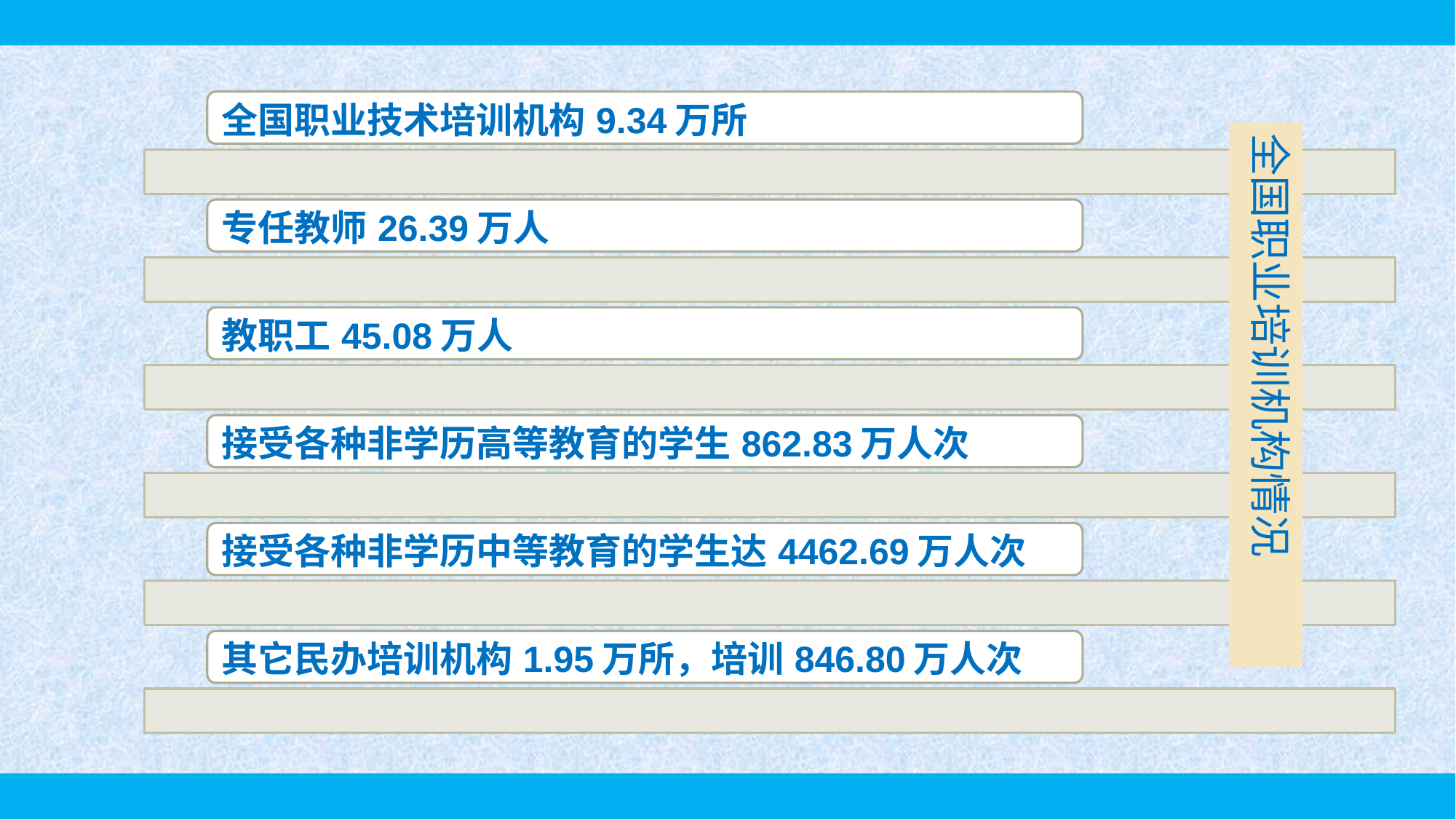

全国职业技术培训机构9.34万所
接受各种非学历高等教育的学生862.83万人次
接受各种非学历中等教育的学生达4462.69万人次
教职工45.08万人
专任教师26.39万人
其它民办培训机构1.95万所，培训846.80万人次
全国职业培训机构情况